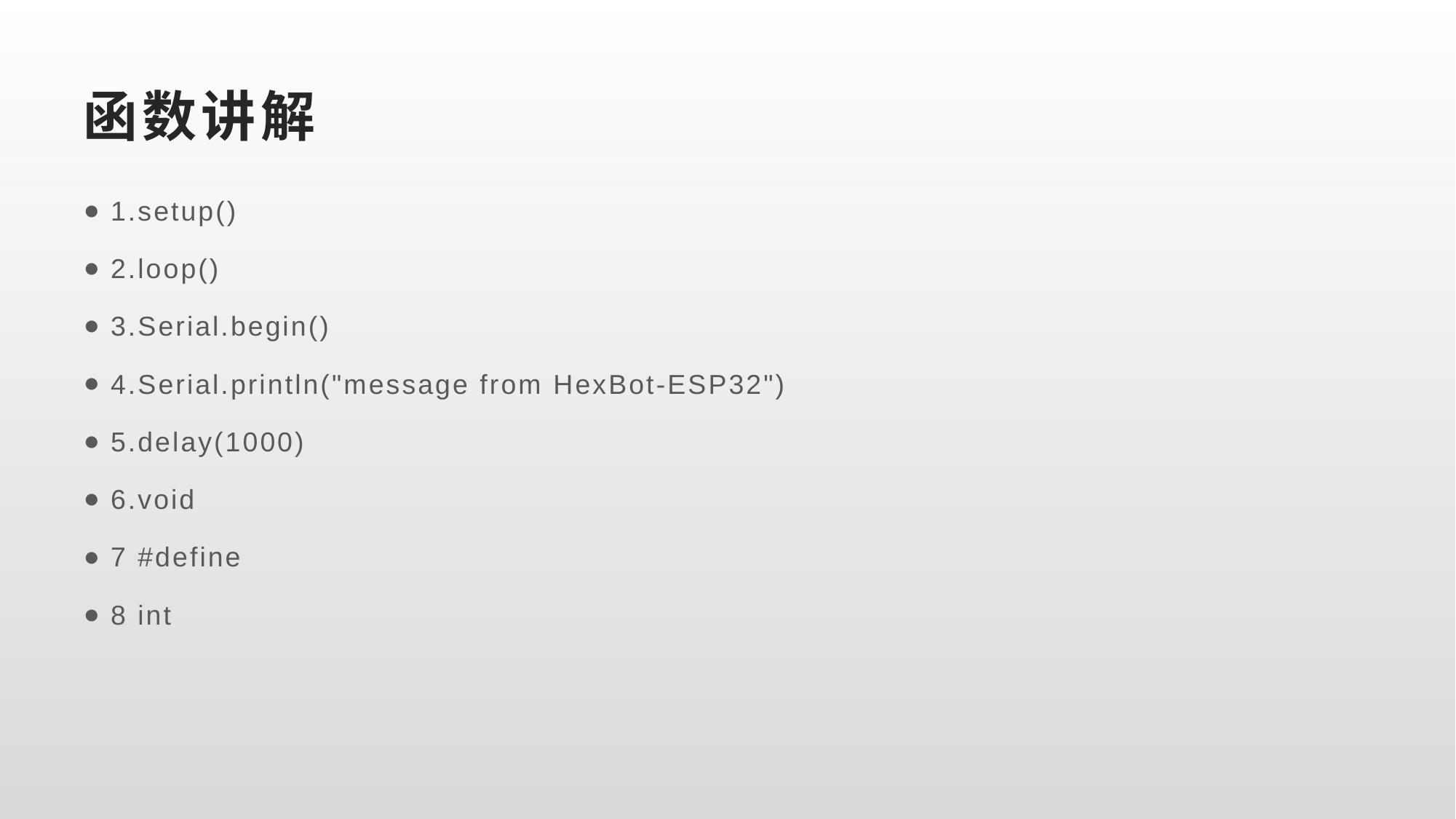

# 函数讲解
1.setup()
2.loop()
3.Serial.begin()
4.Serial.println("message from HexBot-ESP32")
5.delay(1000)
6.void
7 #define
8 int